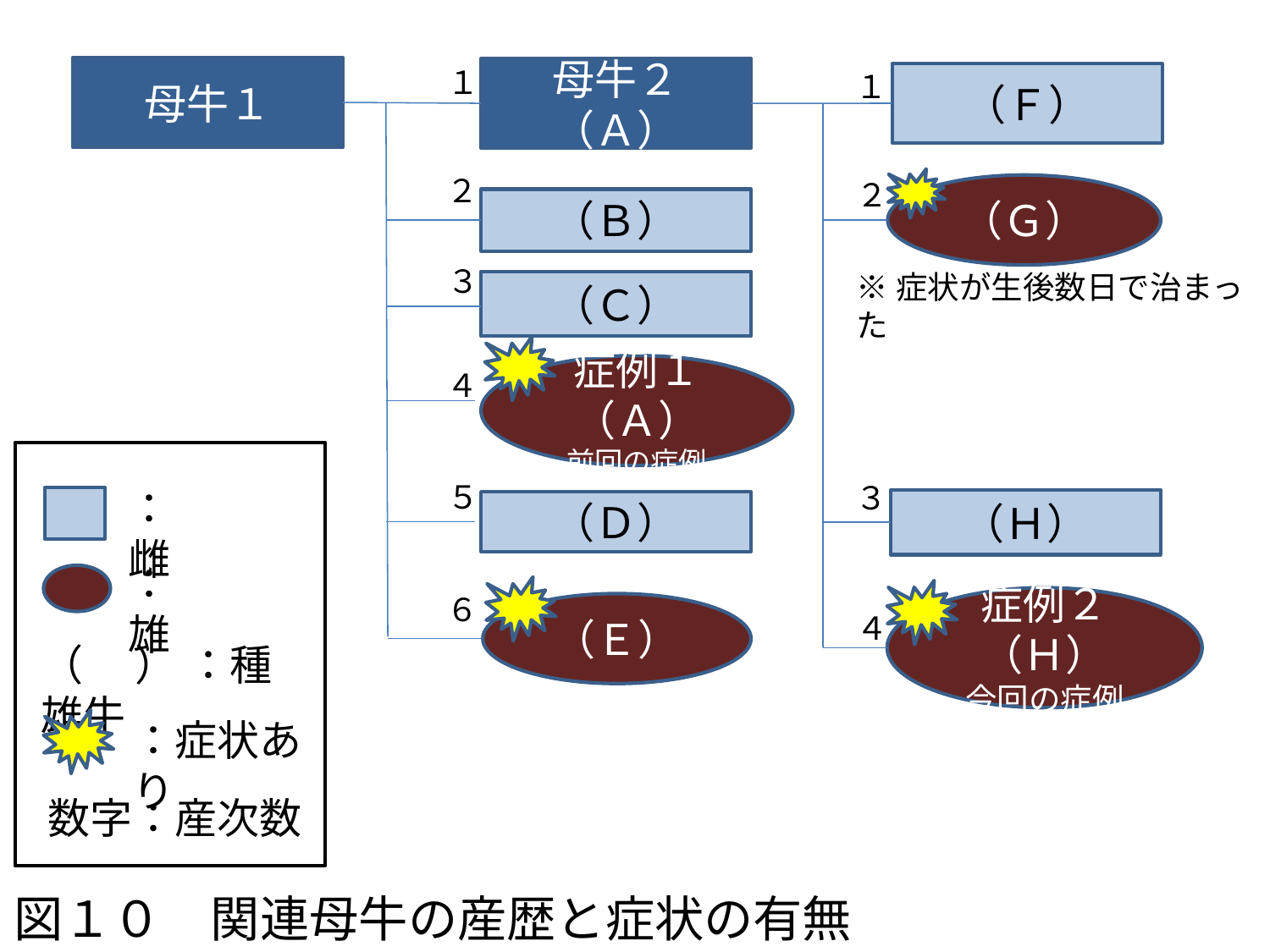

１
母牛１
母牛２（Ａ）
１
（Ｆ）
２
２

（Ｇ）
（Ｂ）
３
※症状が生後数日で治まった
（Ｃ）

症例１（Ａ）
前回の症例
４

５
３
：雌

（Ｈ）
（Ｄ）
：雄

６
症例２（Ｈ）
今回の症例
（Ｅ）
４
（　 ） ：種雄牛
：症状あり

数字：産次数
図１０　関連母牛の産歴と症状の有無